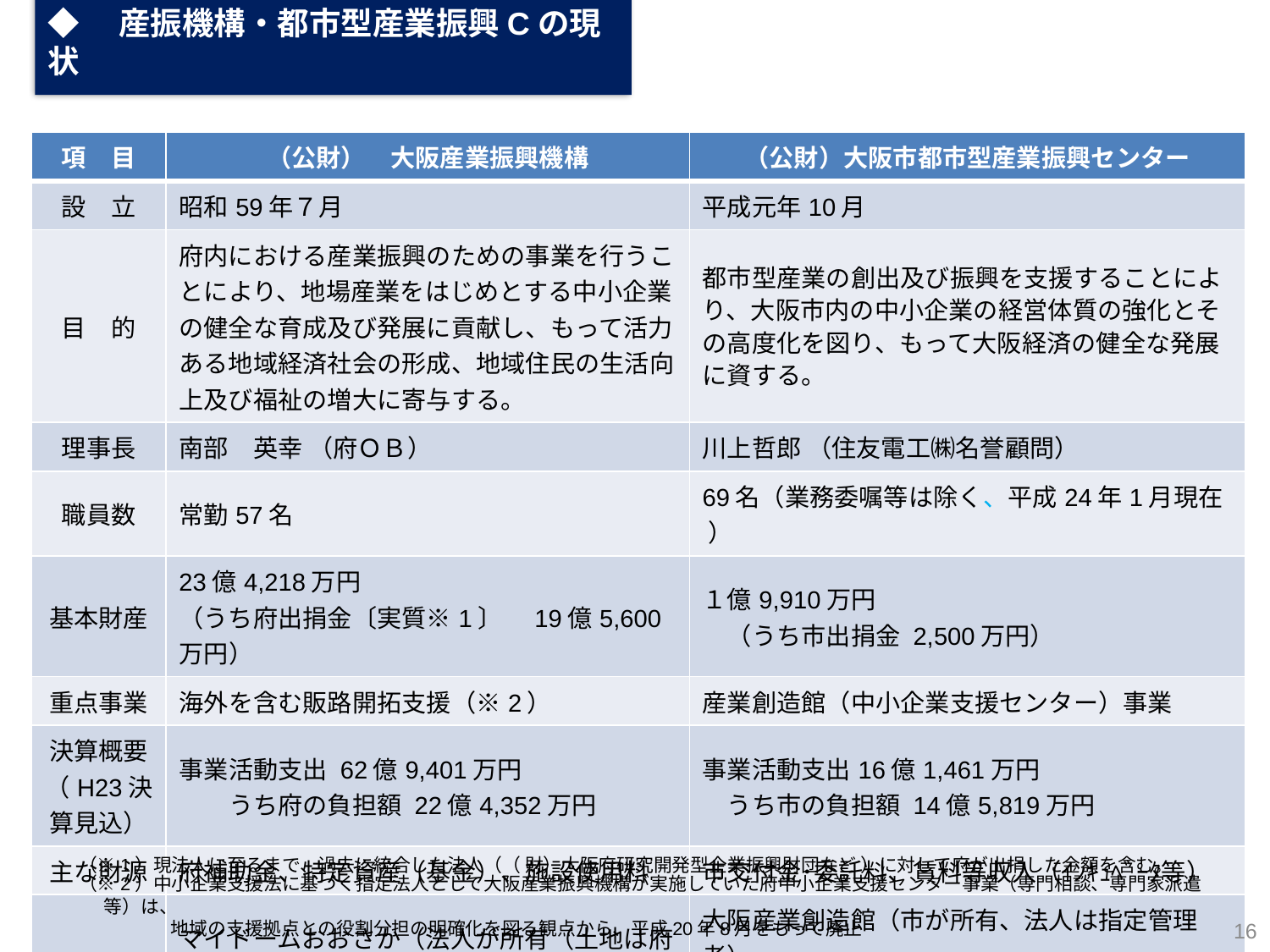

◆　産振機構・都市型産業振興Cの現状
| 項　目 | （公財）　大阪産業振興機構 | （公財）大阪市都市型産業振興センター |
| --- | --- | --- |
| 設　立 | 昭和59年７月 | 平成元年10月 |
| 目　的 | 府内における産業振興のための事業を行うことにより、地場産業をはじめとする中小企業の健全な育成及び発展に貢献し、もって活力ある地域経済社会の形成、地域住民の生活向上及び福祉の増大に寄与する。 | 都市型産業の創出及び振興を支援することにより、大阪市内の中小企業の経営体質の強化とその高度化を図り、もって大阪経済の健全な発展に資する。 |
| 理事長 | 南部　英幸 （府ＯＢ） | 川上哲郎 （住友電工㈱名誉顧問） |
| 職員数 | 常勤57名 | 69名（業務委嘱等は除く、平成24年1月現在 ） |
| 基本財産 | 23億4,218万円 （うち府出捐金〔実質※1〕　19億5,600万円） | １億9,910万円 　（うち市出捐金 2,500万円） |
| 重点事業 | 海外を含む販路開拓支援（※2） | 産業創造館（中小企業支援センター）事業 |
| 決算概要 （H23決算見込） | 事業活動支出 62億9,401万円 　　うち府の負担額 22億4,352万円 | 事業活動支出16億1,461万円 　うち市の負担額 14億5,819万円 |
| 主な財源 | 府補助金、特定資産（基金）、施設使用料 | 市交付金･委託料、賃料等収入（ｲﾝｷｭﾍﾞｰﾀ等） |
| 施設 | マイドームおおさか（法人が所有（土地は府有）し、運営） 主な機能：大規模展示場、会議室 | 大阪産業創造館（市が所有、法人は指定管理者） 主な機能：展示・商談スペース、多目的ホール、 起業支援スペース、会議室 |
（※1）現法人に至るまで、過去に統合した法人（（ 財）大阪府研究開発型企業振興財団など ）に対して府が出捐した金額を含む。
（※2）中小企業支援法に基づく指定法人として大阪産業振興機構が実施していた府中小企業支援センター事業（専門相談、専門家派遣等）は、
　　　　　地域の支援拠点との役割分担の明確化を図る観点から、平成20年8月をもって廃止
16